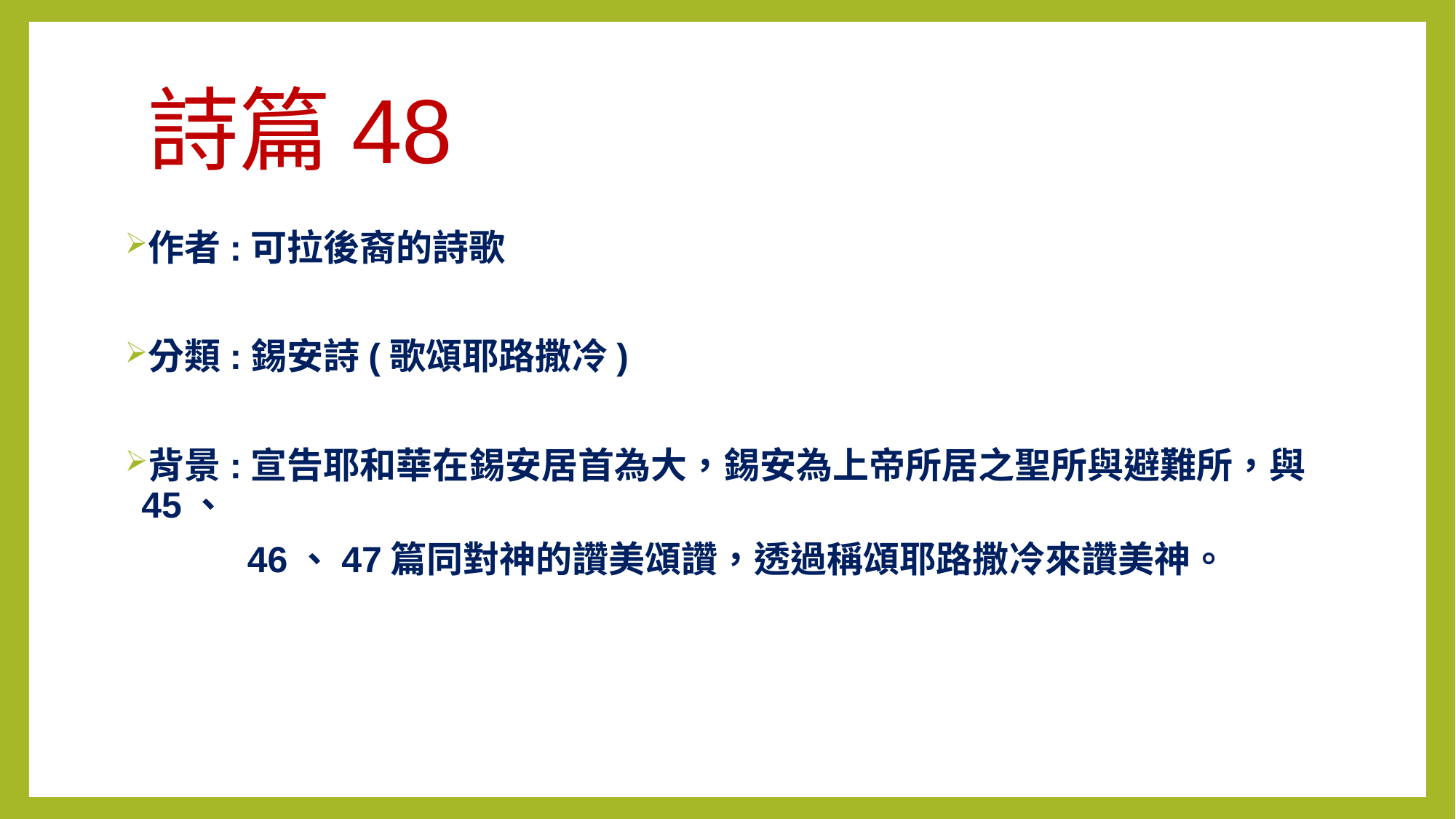

# 詩篇48
作者:可拉後裔的詩歌

分類:錫安詩(歌頌耶路撒冷)

背景:宣告耶和華在錫安居首為大，錫安為上帝所居之聖所與避難所，與45、
            46、47篇同對神的讚美頌讚，透過稱頌耶路撒冷來讚美神。